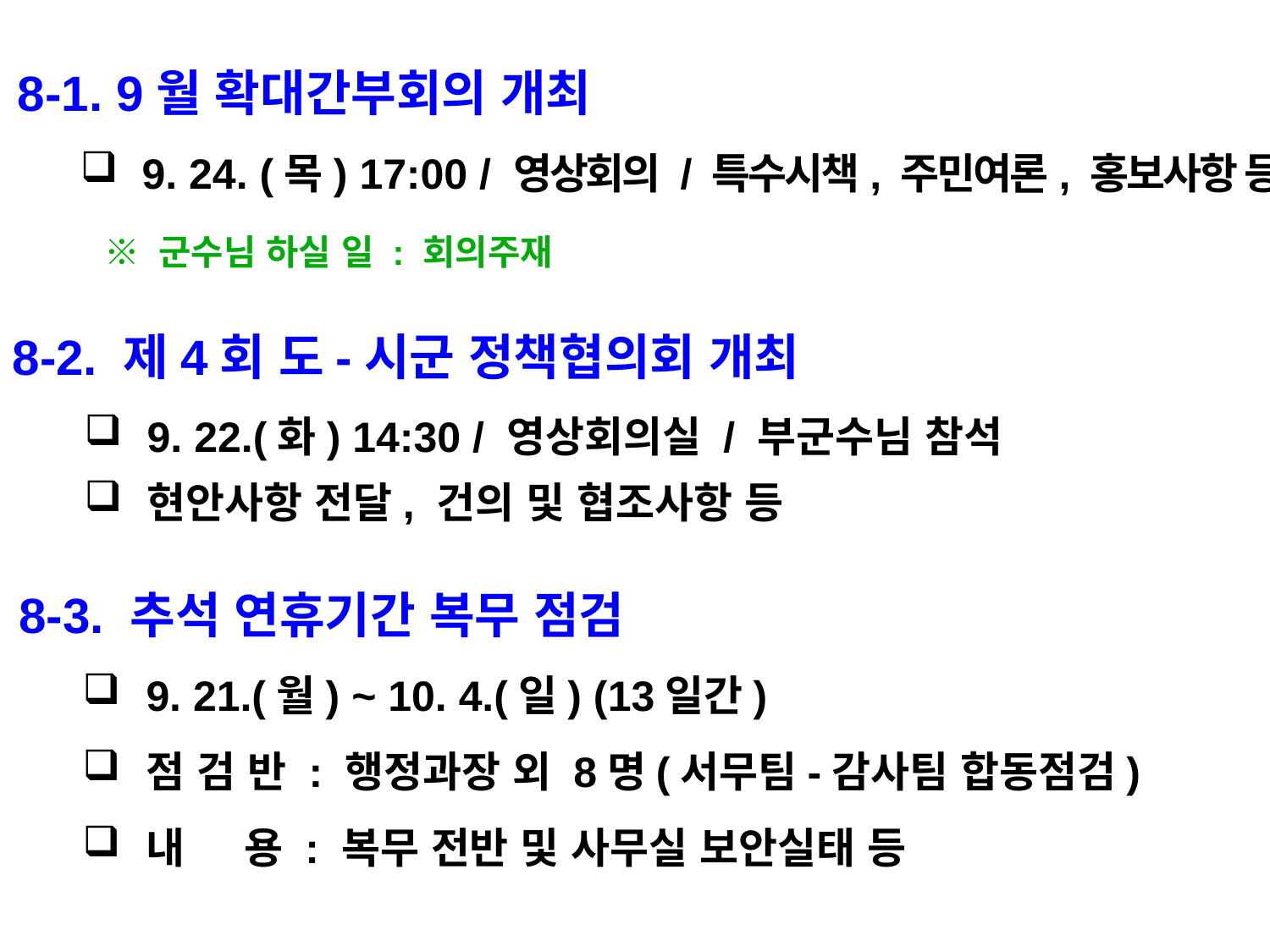

8-1. 9월 확대간부회의 개최
9. 24. (목) 17:00 / 영상회의 / 특수시책, 주민여론, 홍보사항 등
  ※ 군수님 하실 일 : 회의주재
  8-2. 제4회 도-시군 정책협의회 개최
9. 22.(화) 14:30 / 영상회의실 / 부군수님 참석
현안사항 전달, 건의 및 협조사항 등
8-3. 추석 연휴기간 복무 점검
9. 21.(월) ~ 10. 4.(일) (13일간)
점 검 반 : 행정과장 외 8명(서무팀-감사팀 합동점검)
내     용 : 복무 전반 및 사무실 보안실태 등